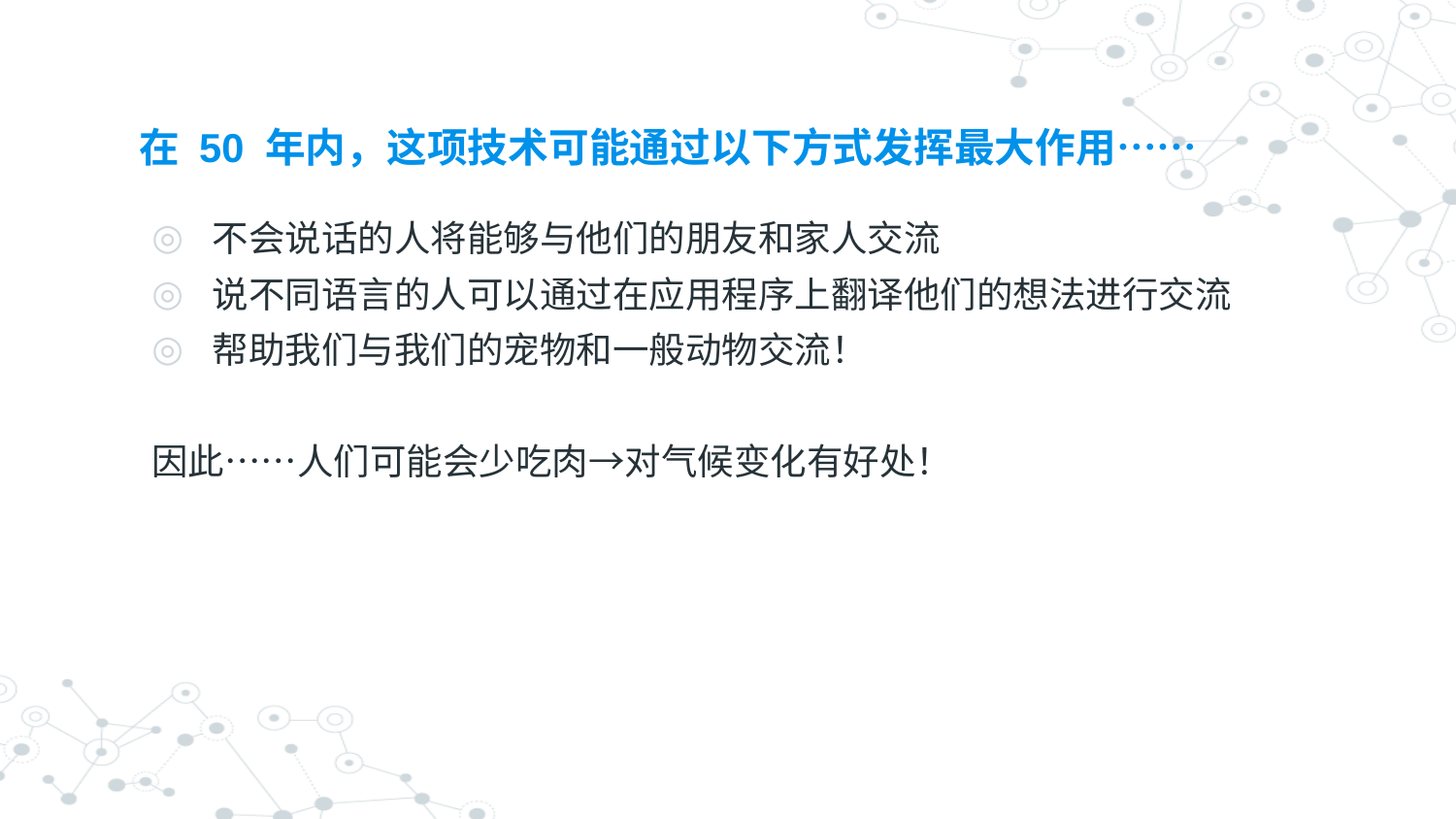

# 在 50 年内，这项技术可能通过以下方式发挥最大作用……
不会说话的人将能够与他们的朋友和家人交流
说不同语言的人可以通过在应用程序上翻译他们的想法进行交流
帮助我们与我们的宠物和一般动物交流！

因此……人们可能会少吃肉→对气候变化有好处！

5